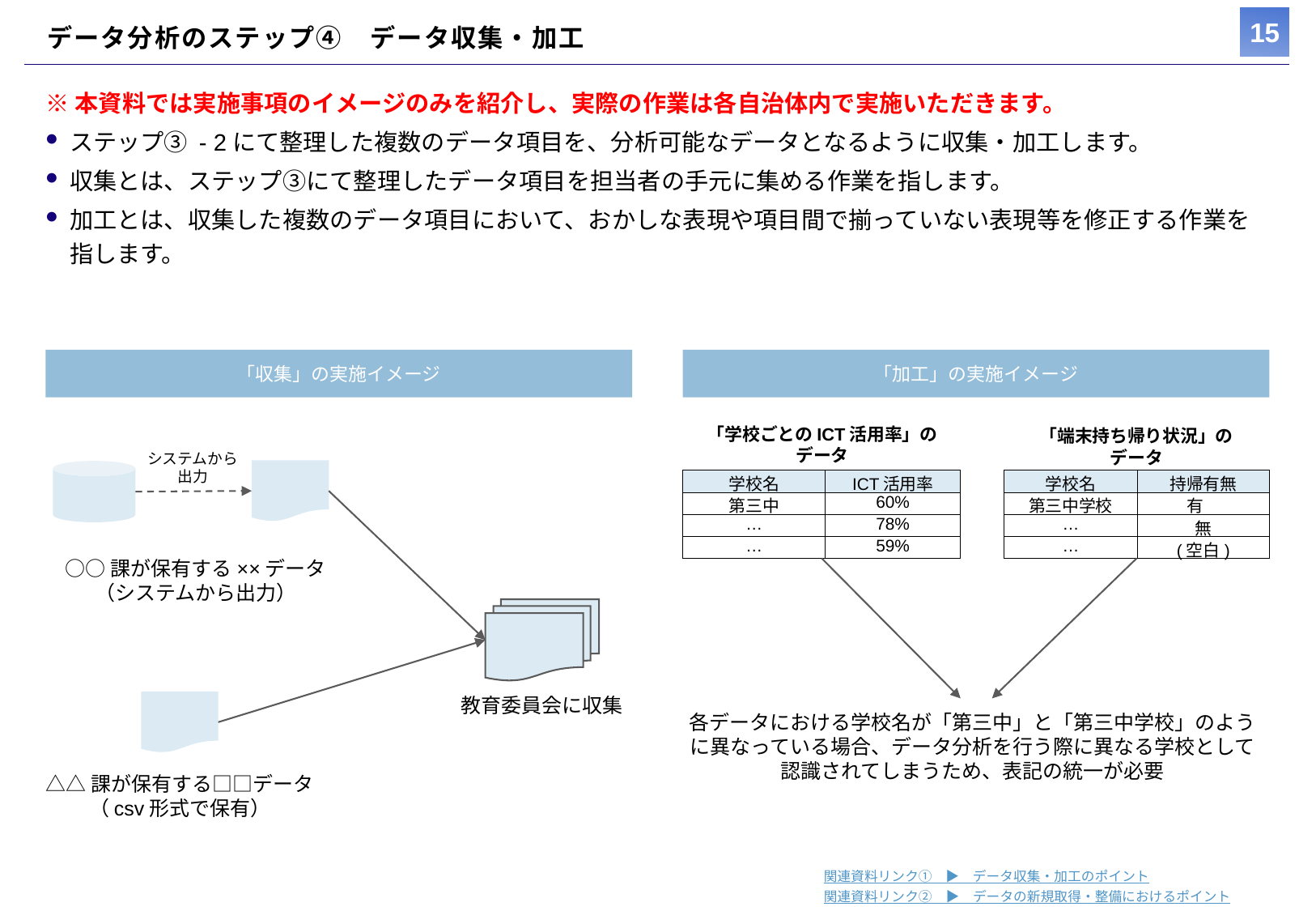

# データ分析のステップ④　データ収集・加工
※本資料では実施事項のイメージのみを紹介し、実際の作業は各自治体内で実施いただきます。
ステップ③ - 2にて整理した複数のデータ項目を、分析可能なデータとなるように収集・加工します。
収集とは、ステップ③にて整理したデータ項目を担当者の手元に集める作業を指します。
加工とは、収集した複数のデータ項目において、おかしな表現や項目間で揃っていない表現等を修正する作業を指します。

「収集」の実施イメージ
「加工」の実施イメージ
「学校ごとのICT活用率」の
データ
「端末持ち帰り状況」の
データ
システムから出力

| 学校名 | ICT活用率 |
| --- | --- |
| 第三中 | 60% |
| … | 78% |
| … | 59% |
| 学校名 | 持帰有無 |
| --- | --- |
| 第三中学校 | 有 |
| … | 無 |
| … | (空白) |
○○課が保有する××データ
（システムから出力）

教育委員会に収集

各データにおける学校名が「第三中」と「第三中学校」のように異なっている場合、データ分析を行う際に異なる学校として認識されてしまうため、表記の統一が必要
△△課が保有する□□データ
（csv形式で保有）
関連資料リンク①　▶　データ収集・加工のポイント
関連資料リンク②　▶　データの新規取得・整備におけるポイント